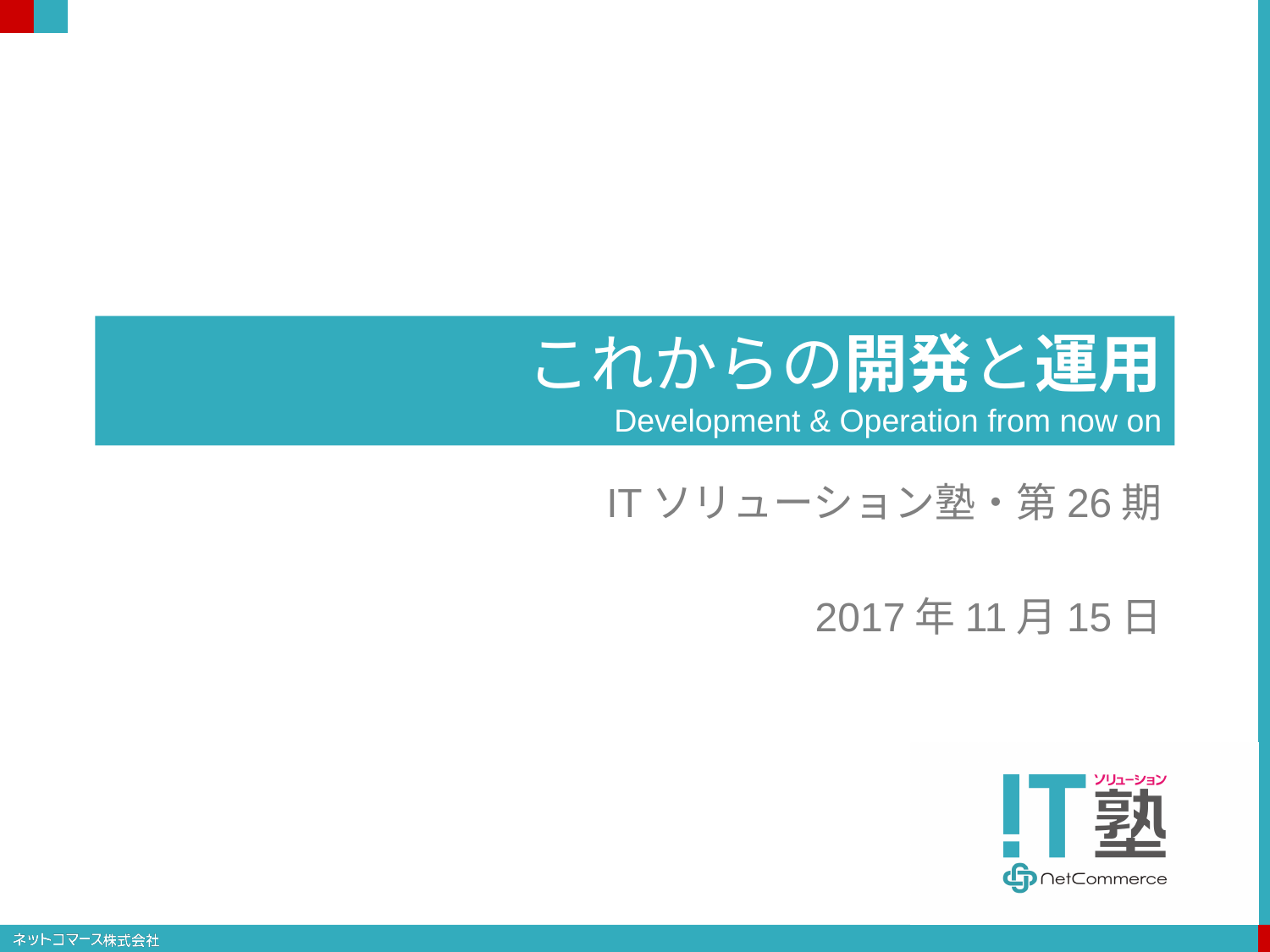

# これからの開発と運用 Development & Operation from now on
ITソリューション塾・第26期

2017年11月15日